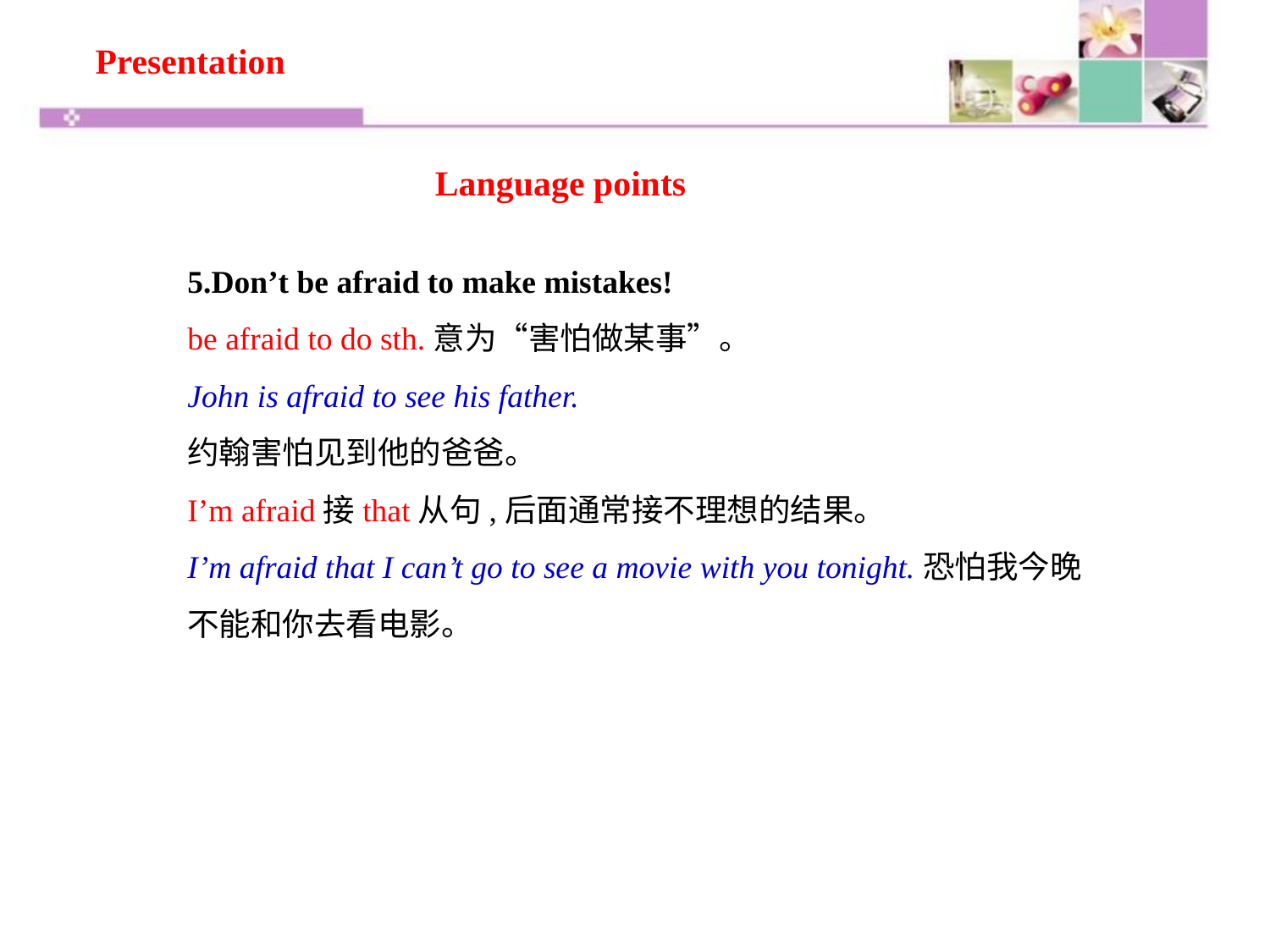

Presentation
Language points
5.Don’t be afraid to make mistakes!
be afraid to do sth.意为“害怕做某事”。
John is afraid to see his father.
约翰害怕见到他的爸爸。
I’m afraid接that从句,后面通常接不理想的结果。
I’m afraid that I can’t go to see a movie with you tonight.恐怕我今晚不能和你去看电影。